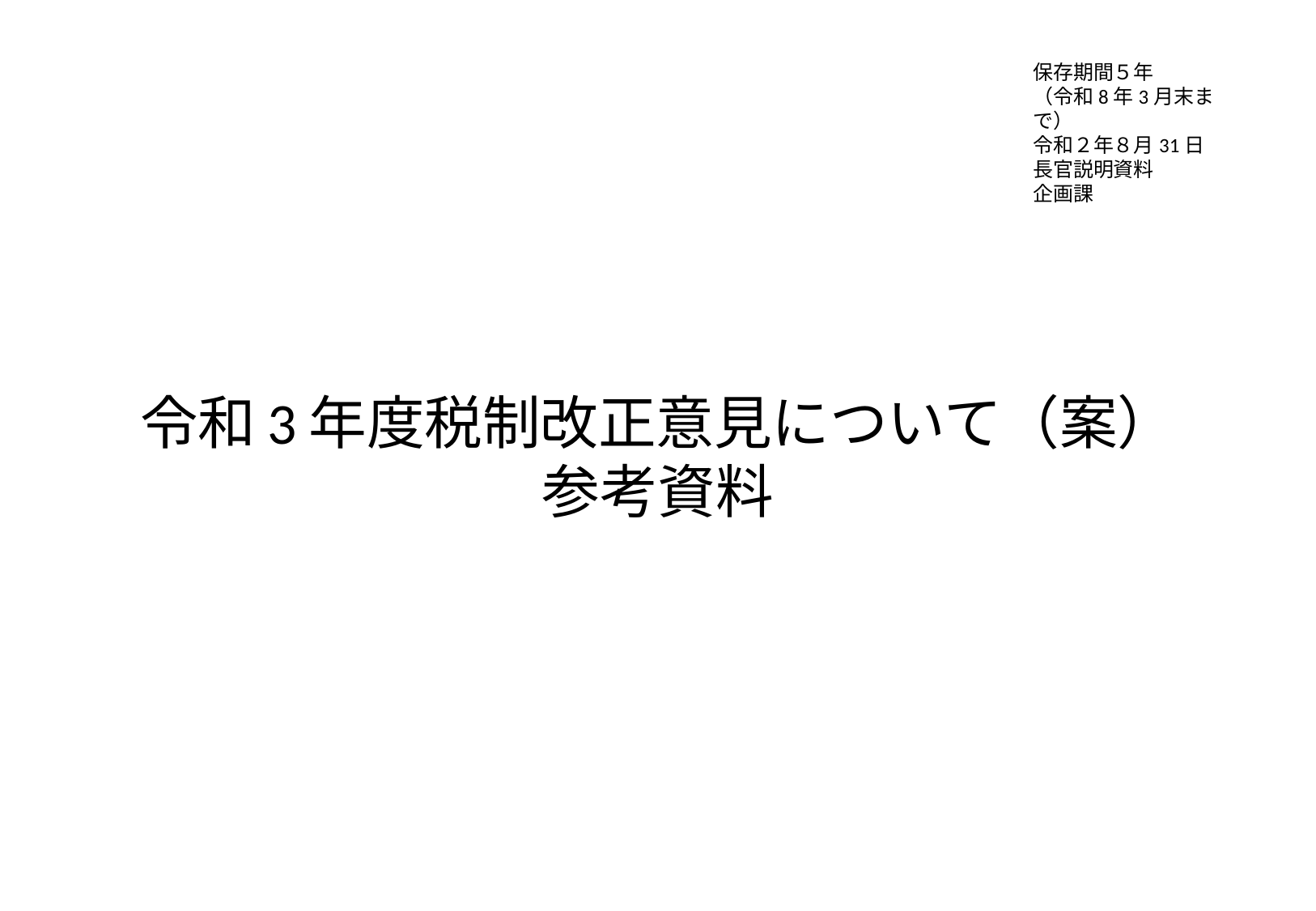

保存期間５年
（令和8年3月末まで）
令和２年８月31日
長官説明資料
企画課
# 令和3年度税制改正意見について（案） 参考資料